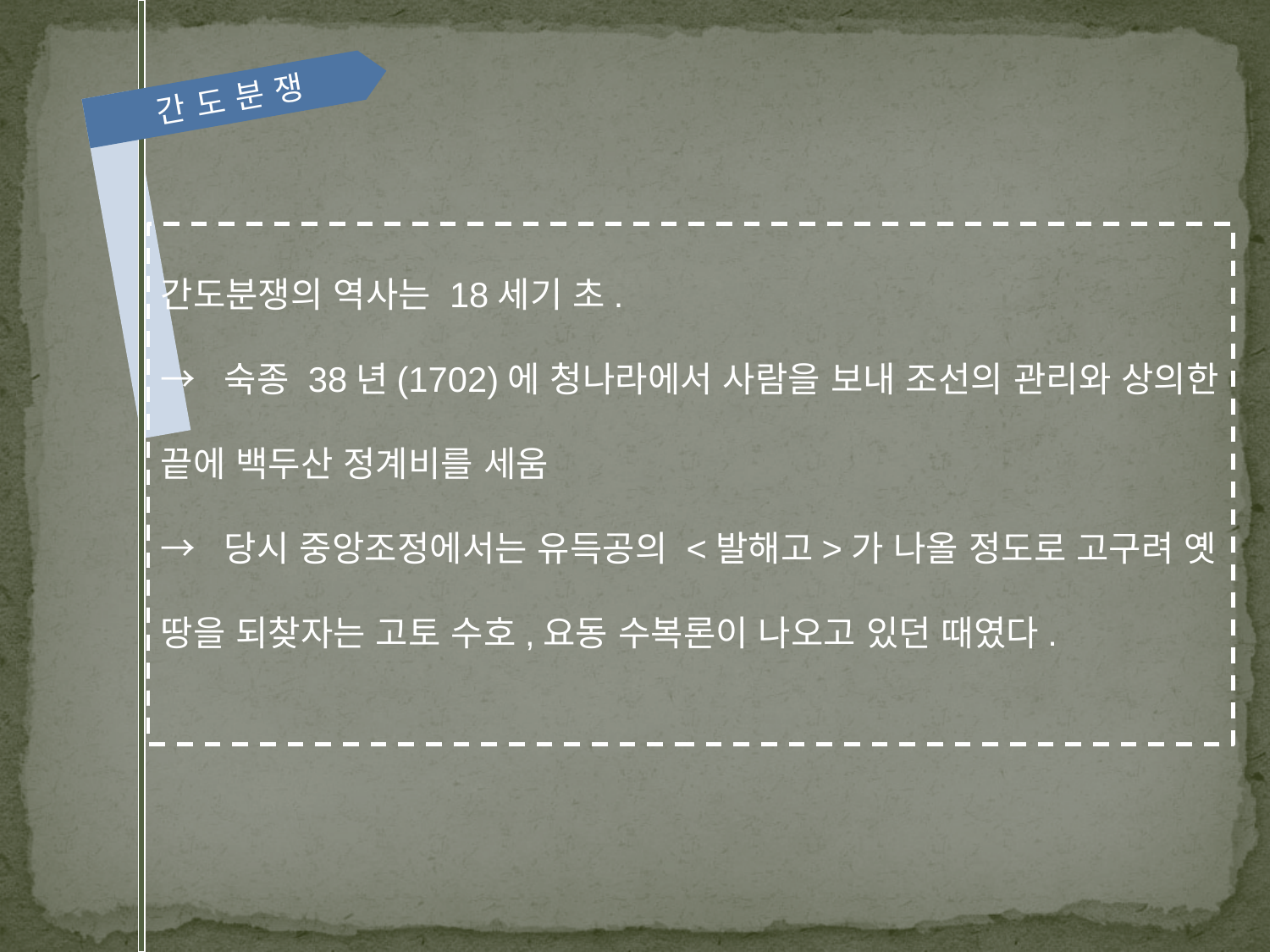

간도분쟁

간도분쟁의 역사는 18세기 초.
→  숙종 38년(1702)에 청나라에서 사람을 보내 조선의 관리와 상의한 끝에 백두산 정계비를 세움
→  당시 중앙조정에서는 유득공의 <발해고>가 나올 정도로 고구려 옛 땅을 되찾자는 고토 수호,요동 수복론이 나오고 있던 때였다.